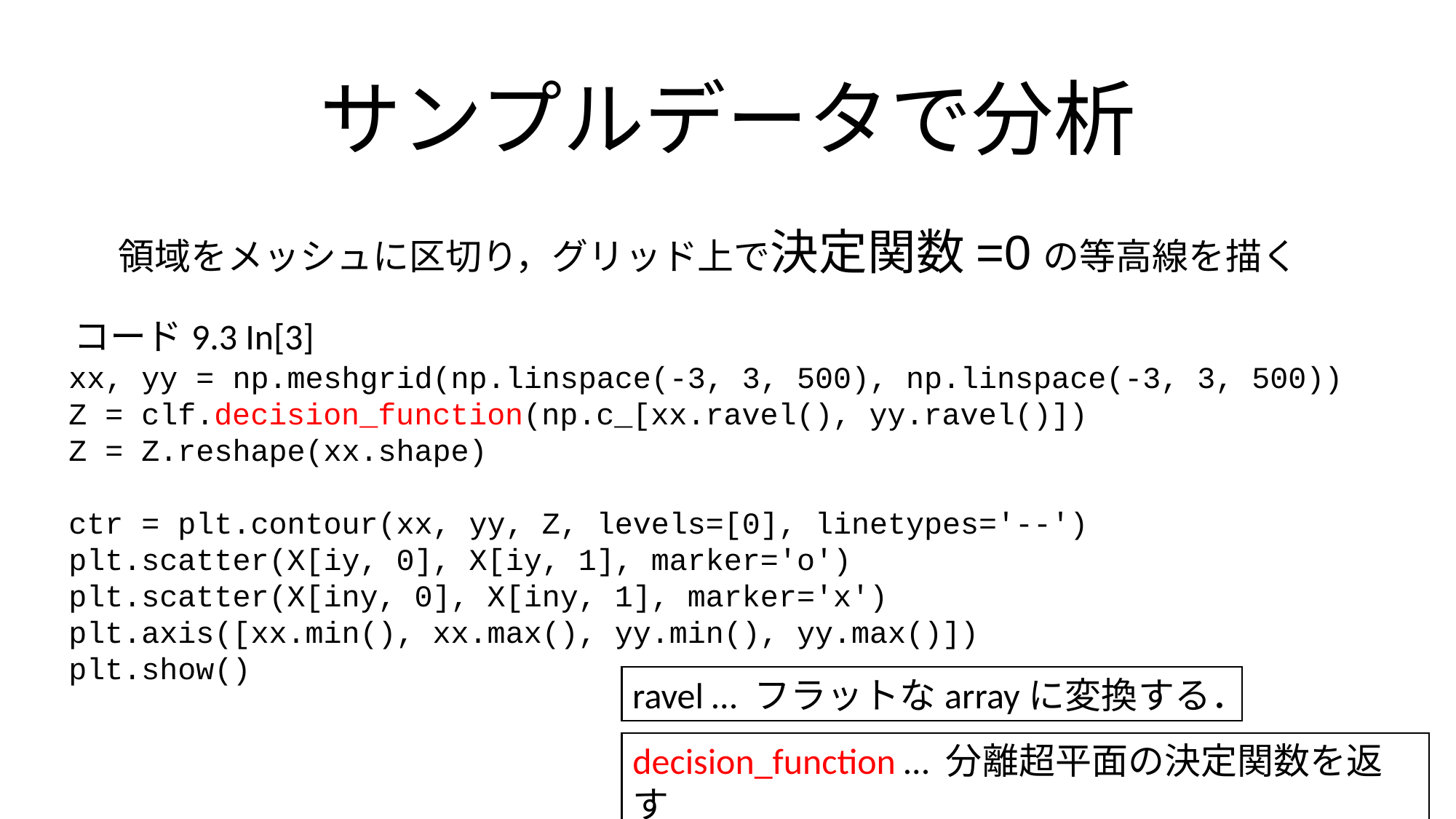

# サンプルデータで分析
領域をメッシュに区切り，グリッド上で決定関数=0の等高線を描く
コード9.3 In[3]
xx, yy = np.meshgrid(np.linspace(-3, 3, 500), np.linspace(-3, 3, 500))
Z = clf.decision_function(np.c_[xx.ravel(), yy.ravel()])
Z = Z.reshape(xx.shape)

ctr = plt.contour(xx, yy, Z, levels=[0], linetypes='--')
plt.scatter(X[iy, 0], X[iy, 1], marker='o')
plt.scatter(X[iny, 0], X[iny, 1], marker='x')
plt.axis([xx.min(), xx.max(), yy.min(), yy.max()])
plt.show()
ravel … フラットなarrayに変換する．
decision_function … 分離超平面の決定関数を返す